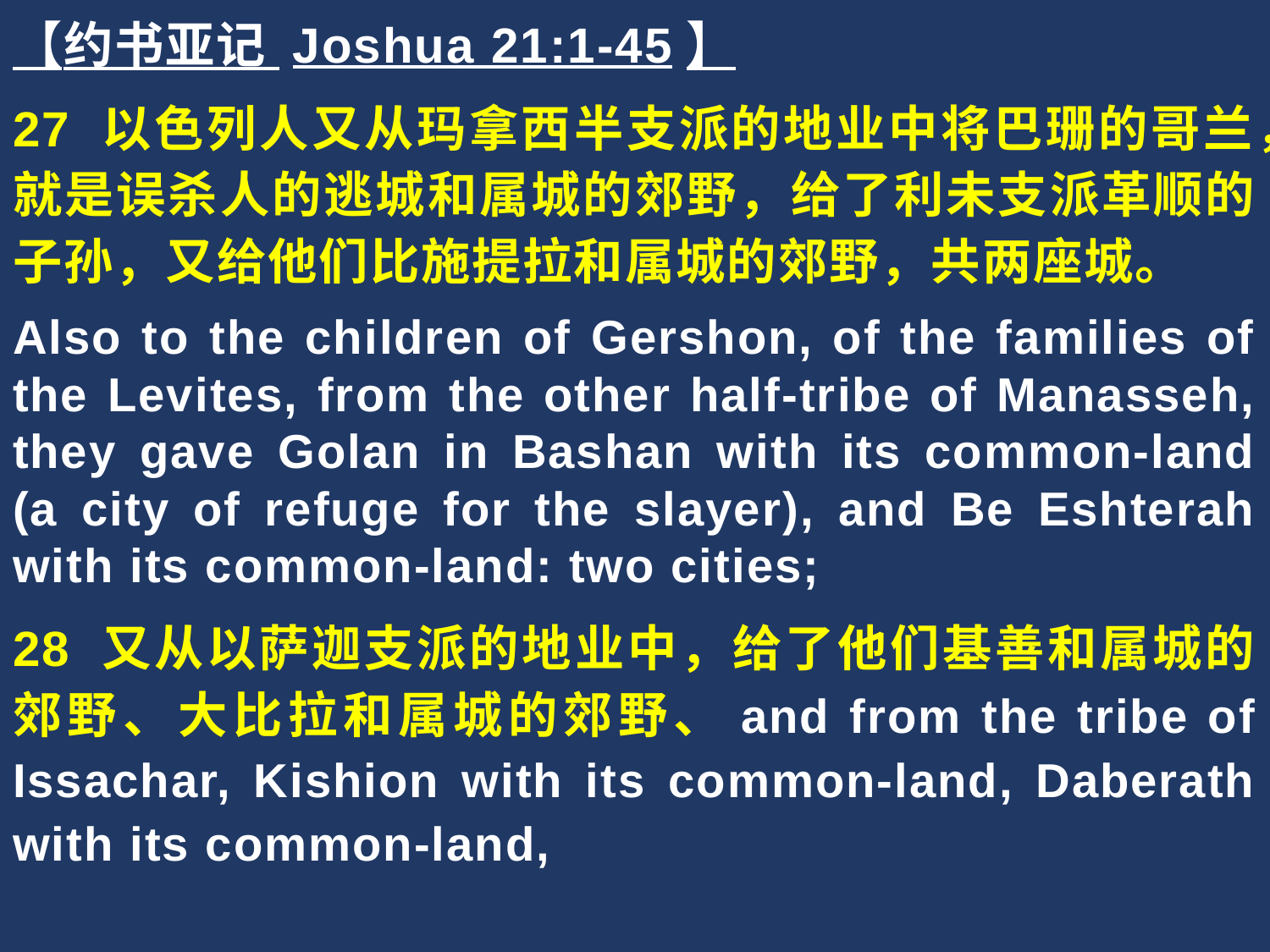

【约书亚记 Joshua 21:1-45】
27 以色列人又从玛拿西半支派的地业中将巴珊的哥兰，就是误杀人的逃城和属城的郊野，给了利未支派革顺的子孙，又给他们比施提拉和属城的郊野，共两座城。
Also to the children of Gershon, of the families of the Levites, from the other half-tribe of Manasseh, they gave Golan in Bashan with its common-land (a city of refuge for the slayer), and Be Eshterah with its common-land: two cities;
28 又从以萨迦支派的地业中，给了他们基善和属城的郊野、大比拉和属城的郊野、and from the tribe of Issachar, Kishion with its common-land, Daberath with its common-land,